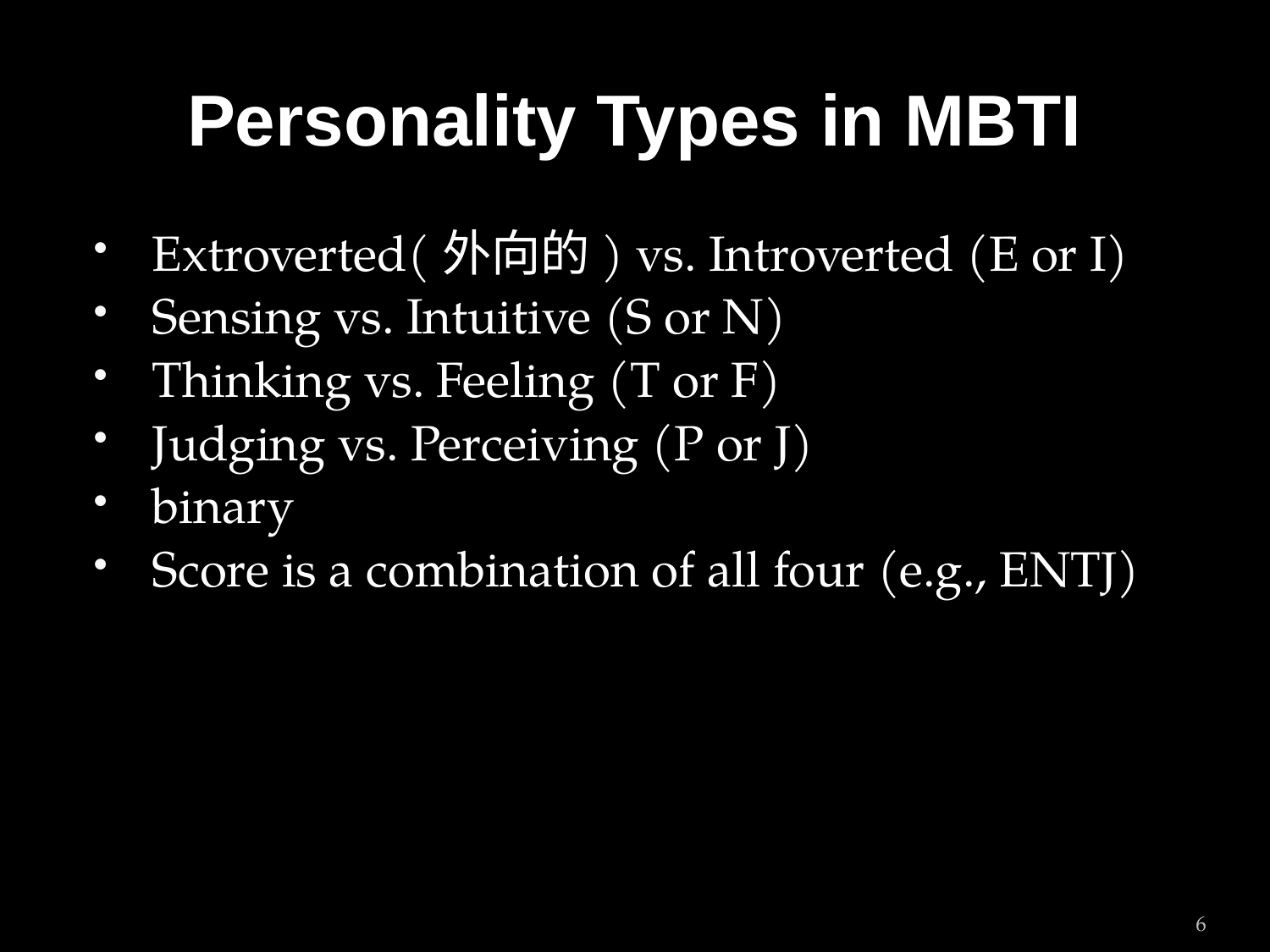

# Personality Types in MBTI
Extroverted(外向的) vs. Introverted (E or I)
Sensing vs. Intuitive (S or N)
Thinking vs. Feeling (T or F)
Judging vs. Perceiving (P or J)
binary
Score is a combination of all four (e.g., ENTJ)
6